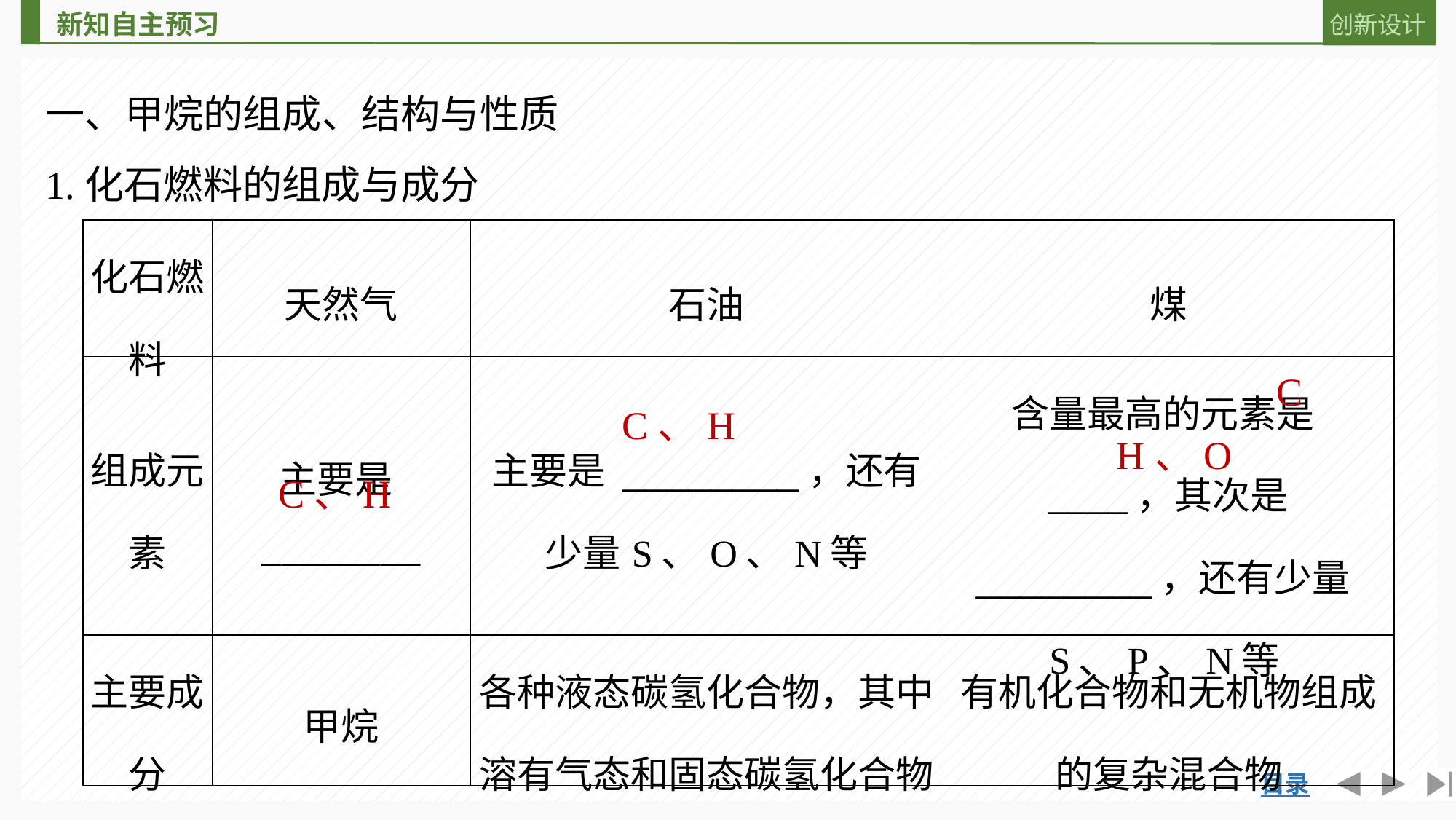

一、甲烷的组成、结构与性质
1.化石燃料的组成与成分
| 化石燃料 | 天然气 | 石油 | 煤 |
| --- | --- | --- | --- |
| 组成元素 | 主要是\_\_\_\_\_\_\_\_ | 主要是 \_\_\_\_\_\_\_\_，还有少量S、O、N等 | 含量最高的元素是\_\_\_\_，其次是 \_\_\_\_\_\_\_\_，还有少量S、P、N等 |
| 主要成分 | 甲烷 | 各种液态碳氢化合物，其中溶有气态和固态碳氢化合物 | 有机化合物和无机物组成的复杂混合物 |
C
C、H
H、O
C、H